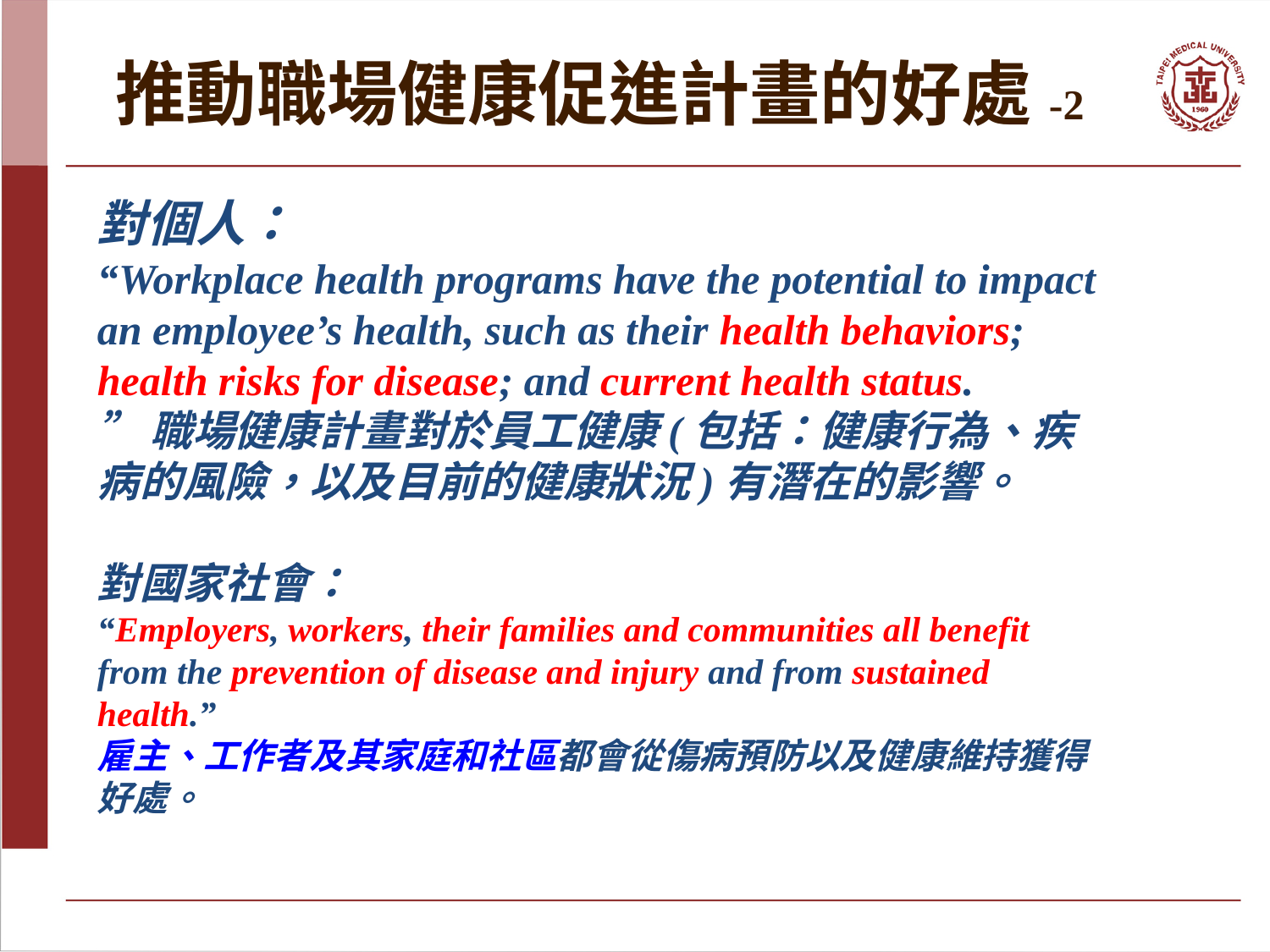

# 推動職場健康促進計畫的好處-2
對個人：
“Workplace health programs have the potential to impact an employee’s health, such as their health behaviors; health risks for disease; and current health status.
”職場健康計畫對於員工健康(包括：健康行為、疾病的風險，以及目前的健康狀況)有潛在的影響。

對國家社會：
“Employers, workers, their families and communities all benefit from the prevention of disease and injury and from sustained health.”
雇主、工作者及其家庭和社區都會從傷病預防以及健康維持獲得好處。